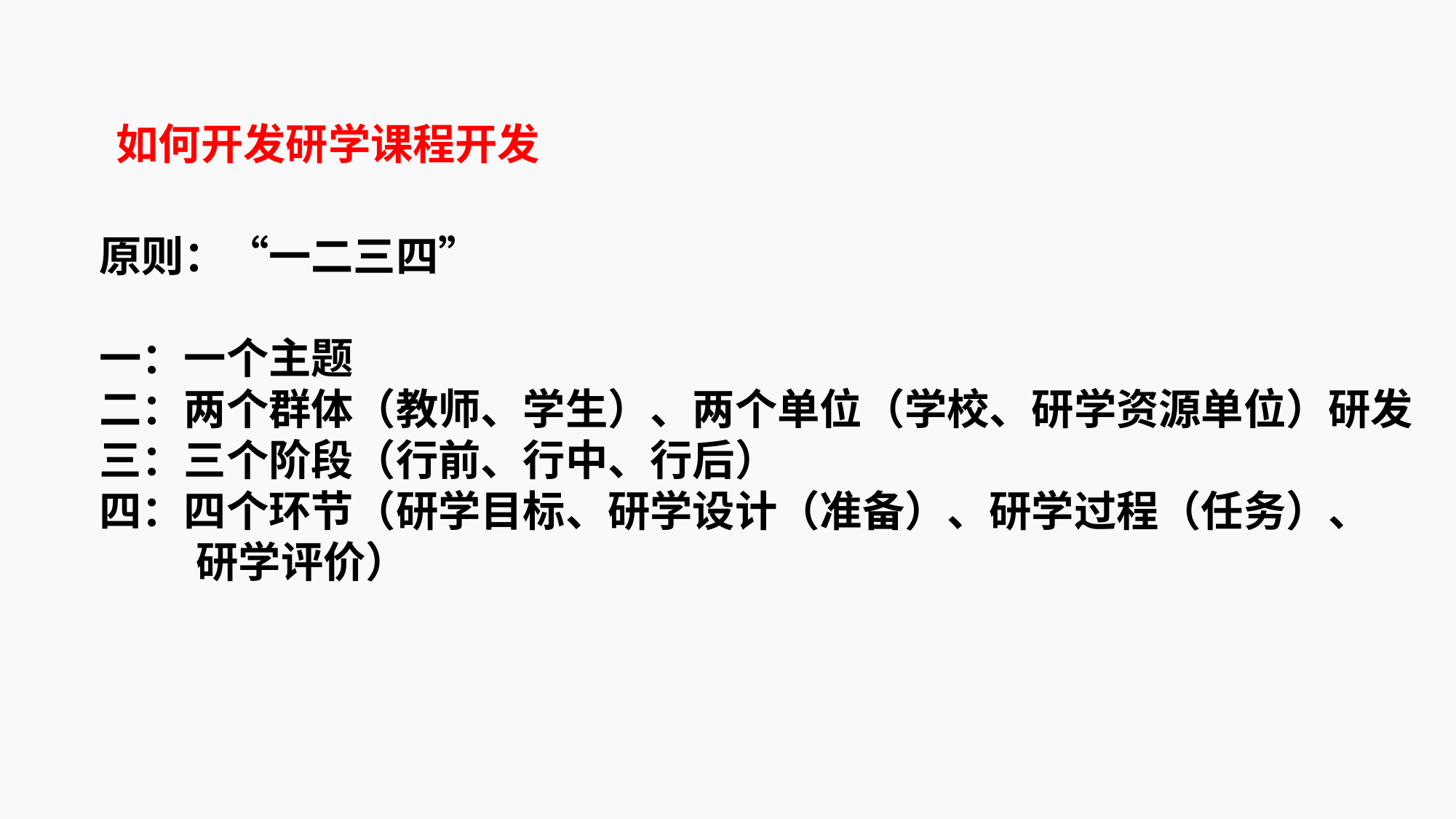

如何开发研学课程开发
原则：“一二三四”一：一个主题二：两个群体（教师、学生）、两个单位（学校、研学资源单位）研发三：三个阶段（行前、行中、行后）四：四个环节（研学目标、研学设计（准备）、研学过程（任务）、
         研学评价）